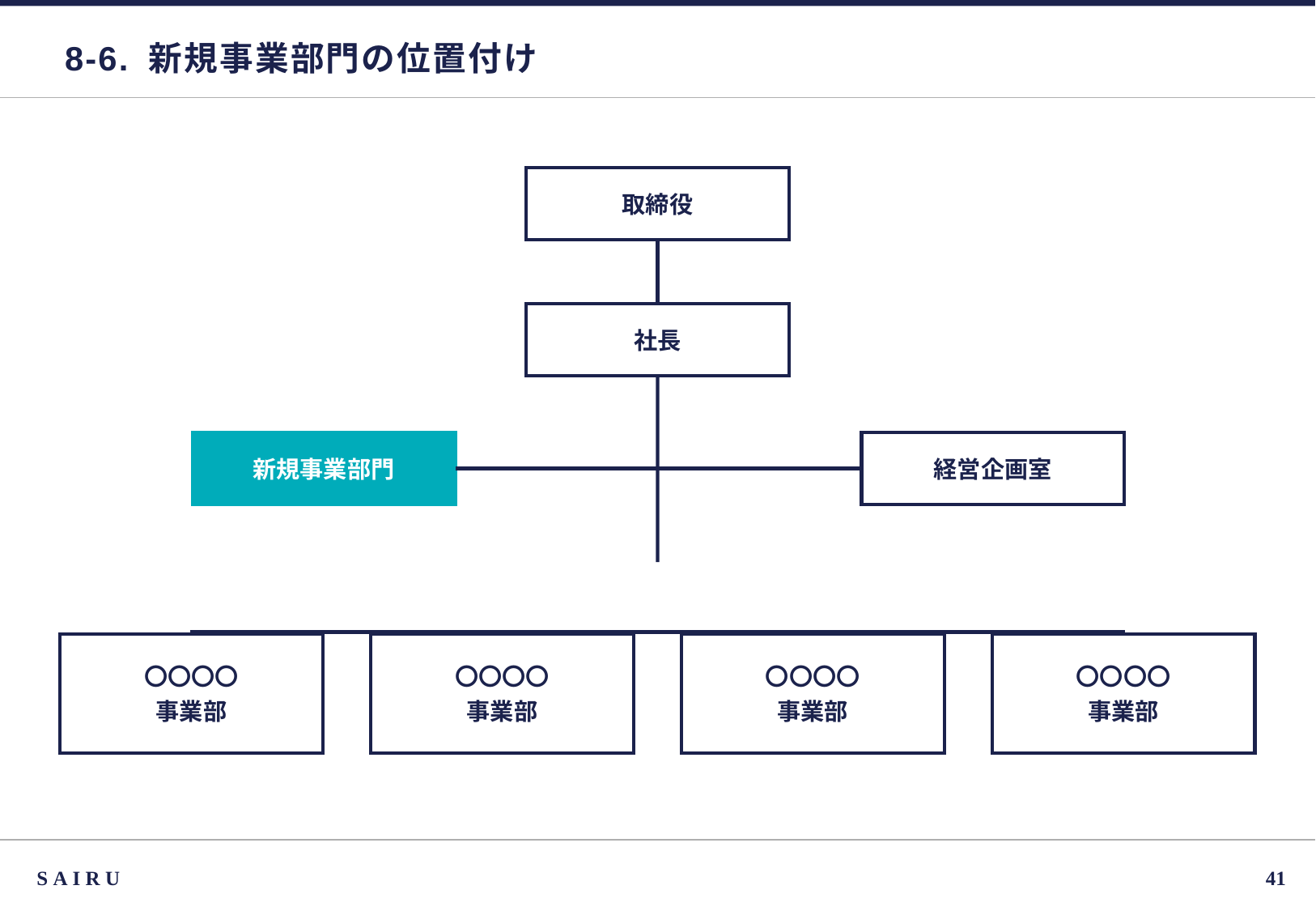

# 8-6. 新規事業部門の位置付け
取締役
社長
新規事業部門
経営企画室
〇〇〇〇
事業部
〇〇〇〇
事業部
〇〇〇〇
事業部
〇〇〇〇
事業部
SAIRU
41